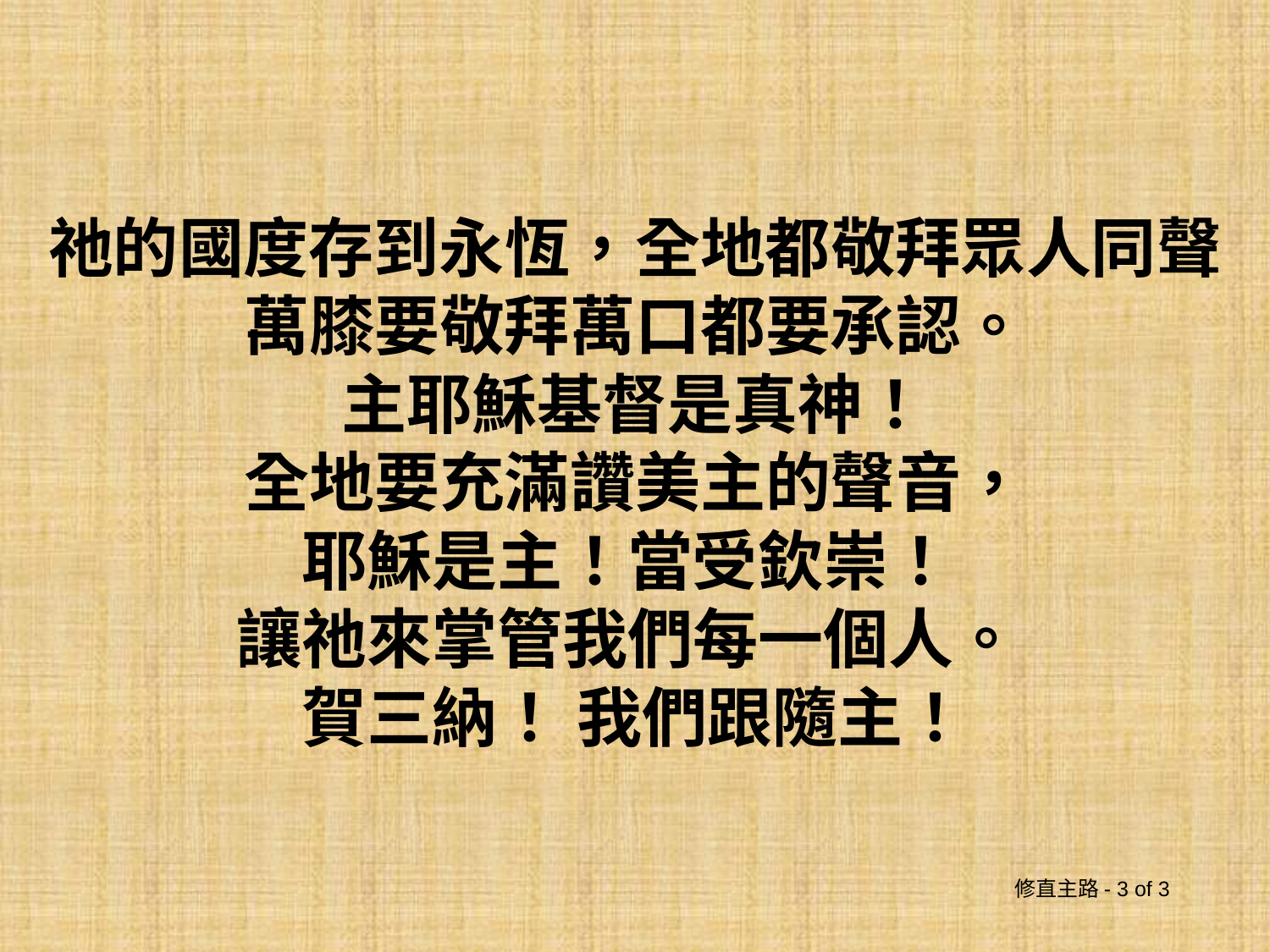

祂的國度存到永恆，全地都敬拜眾人同聲
萬膝要敬拜萬口都要承認。
主耶穌基督是真神！
全地要充滿讚美主的聲音，
耶穌是主！當受欽崇！
讓祂來掌管我們每一個人。
賀三納！ 我們跟隨主！
修直主路- 3 of 3